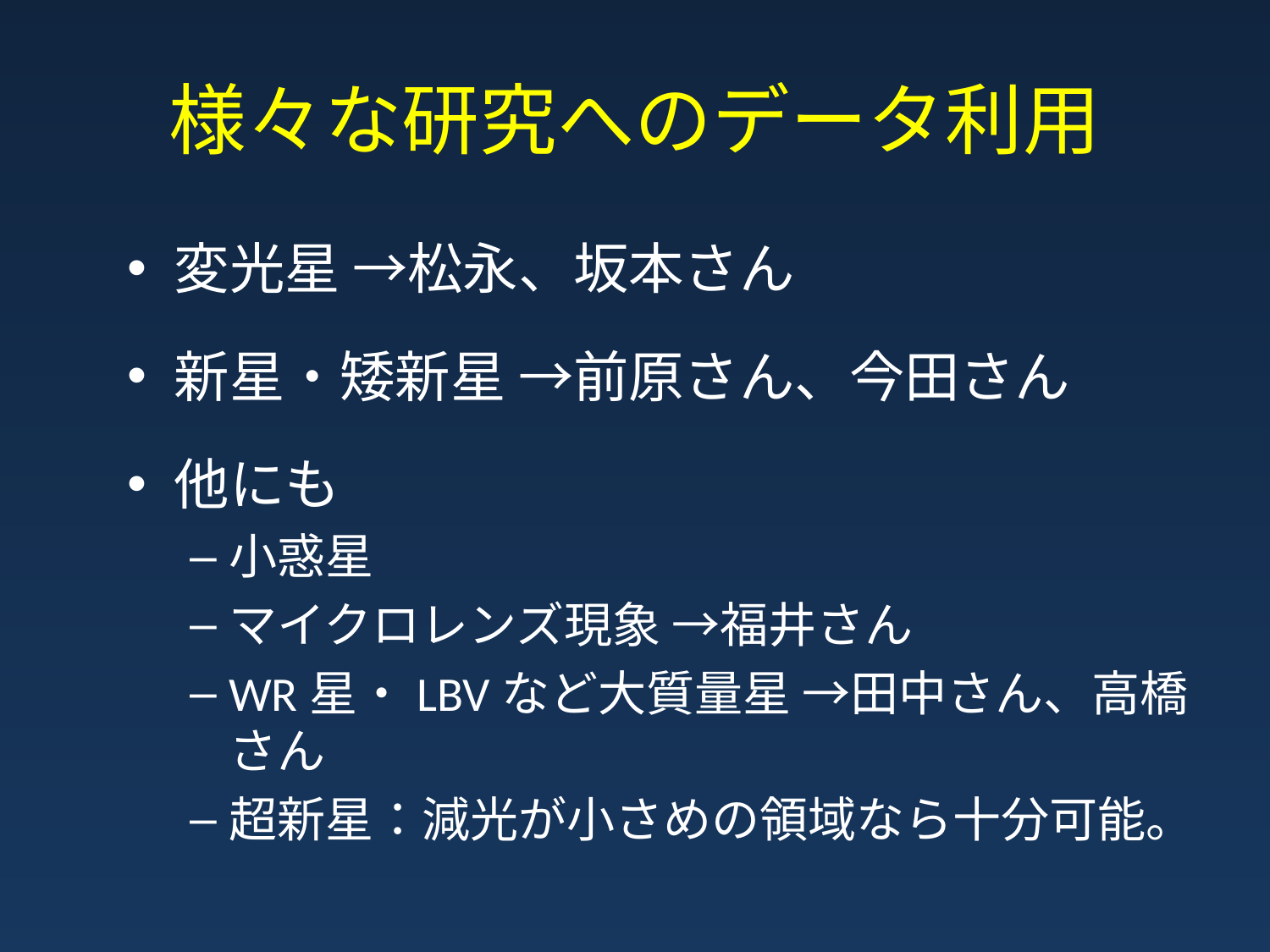

# 様々な研究へのデータ利用
変光星 →松永、坂本さん
新星・矮新星 →前原さん、今田さん
他にも
小惑星
マイクロレンズ現象 →福井さん
WR星・LBVなど大質量星 →田中さん、高橋さん
超新星：減光が小さめの領域なら十分可能。